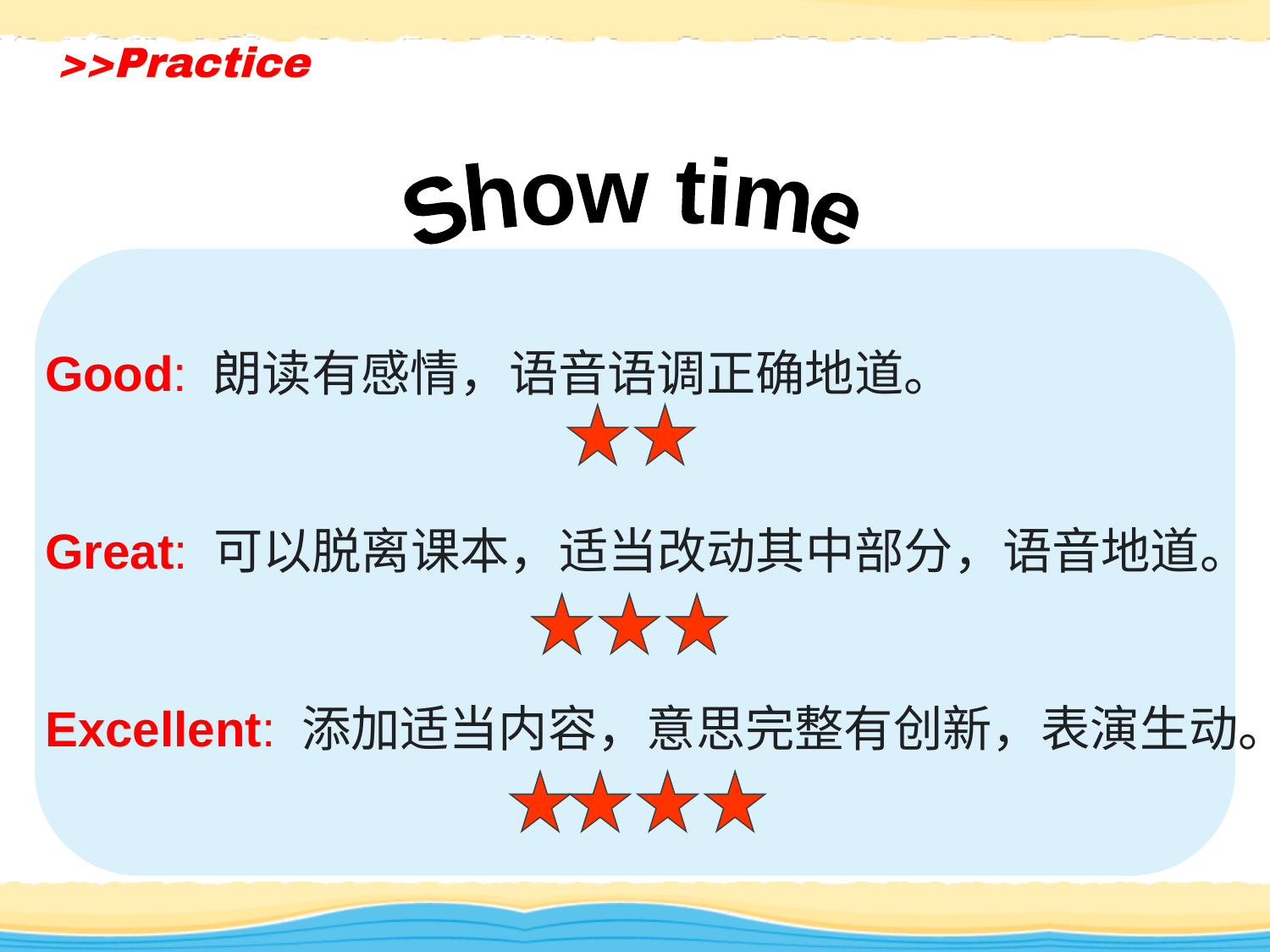

>>Practice
Show time

Good: 朗读有感情，语音语调正确地道。

Great: 可以脱离课本，适当改动其中部分，语音地道。

Excellent: 添加适当内容，意思完整有创新，表演生动。